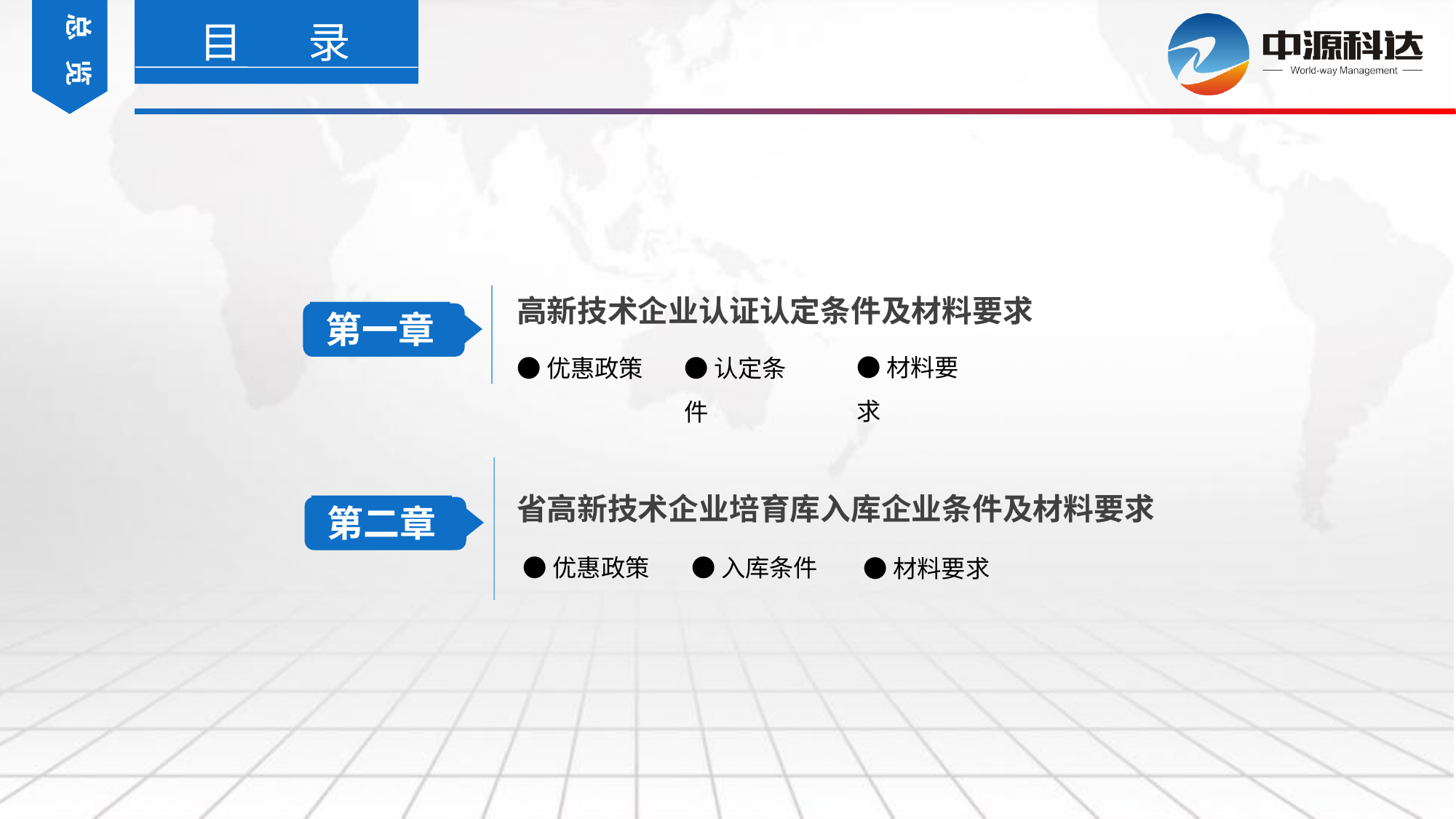

总   览
目       录
高新技术企业认证认定条件及材料要求
第一章

●材料要求
●优惠政策
●认定条件
省高新技术企业培育库入库企业条件及材料要求
第二章

●优惠政策
●入库条件
●材料要求